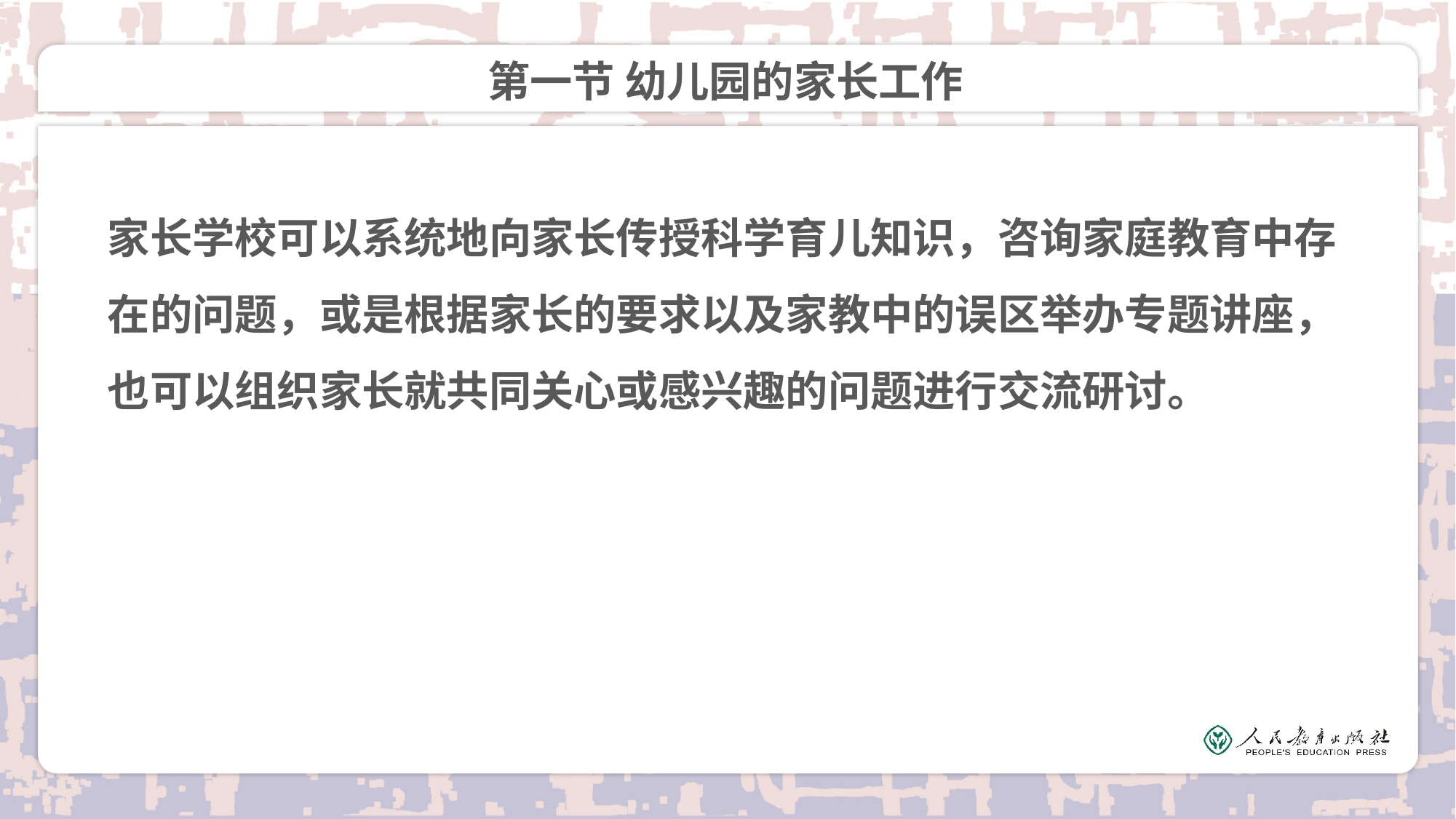

# 第一节 幼儿园的家长工作
家长学校可以系统地向家长传授科学育儿知识，咨询家庭教育中存在的问题，或是根据家长的要求以及家教中的误区举办专题讲座，也可以组织家长就共同关心或感兴趣的问题进行交流研讨。